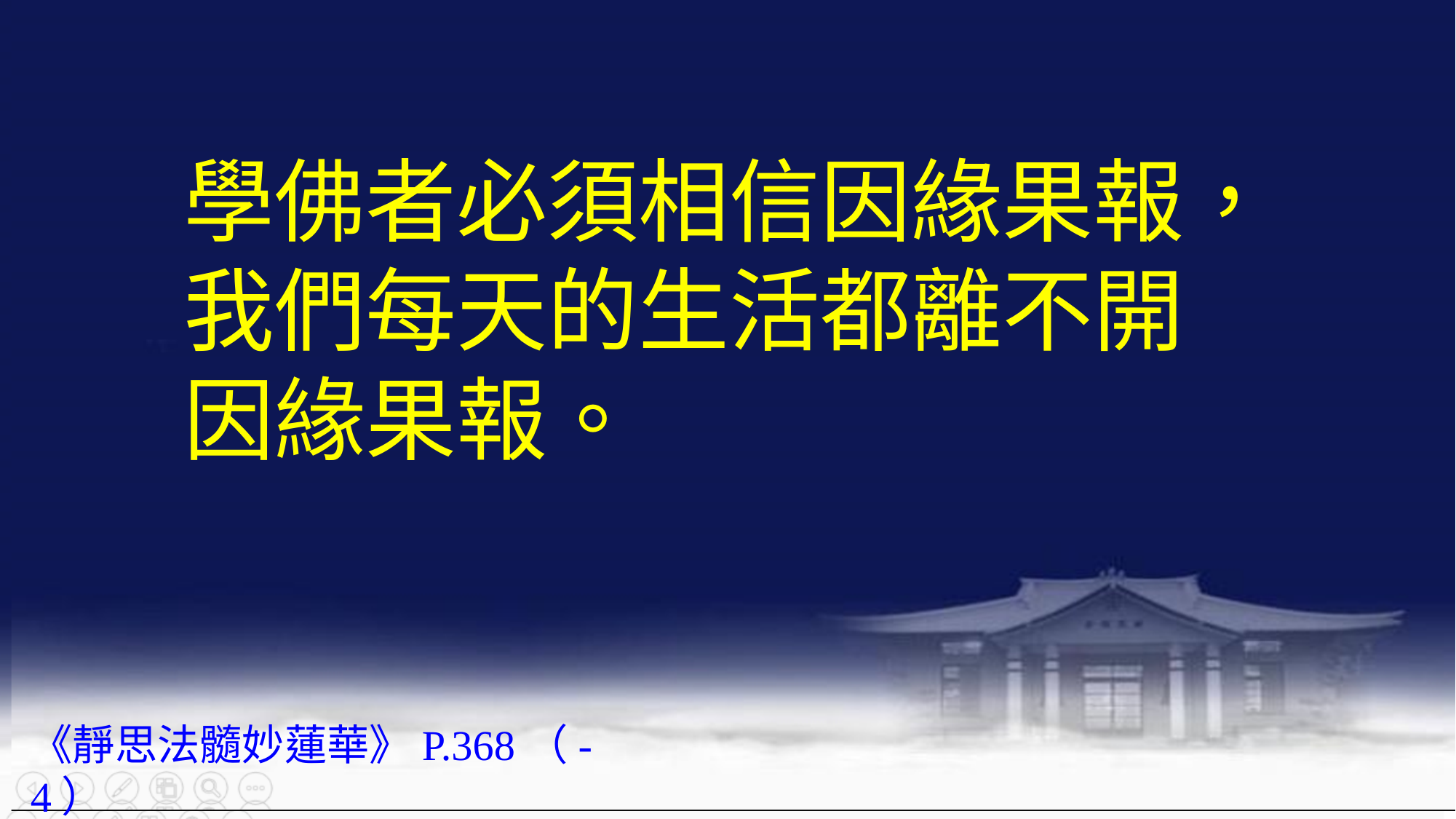

學佛者必須相信因緣果報，我們每天的生活都離不開因緣果報。
《靜思法髓妙蓮華》P.368（-4）